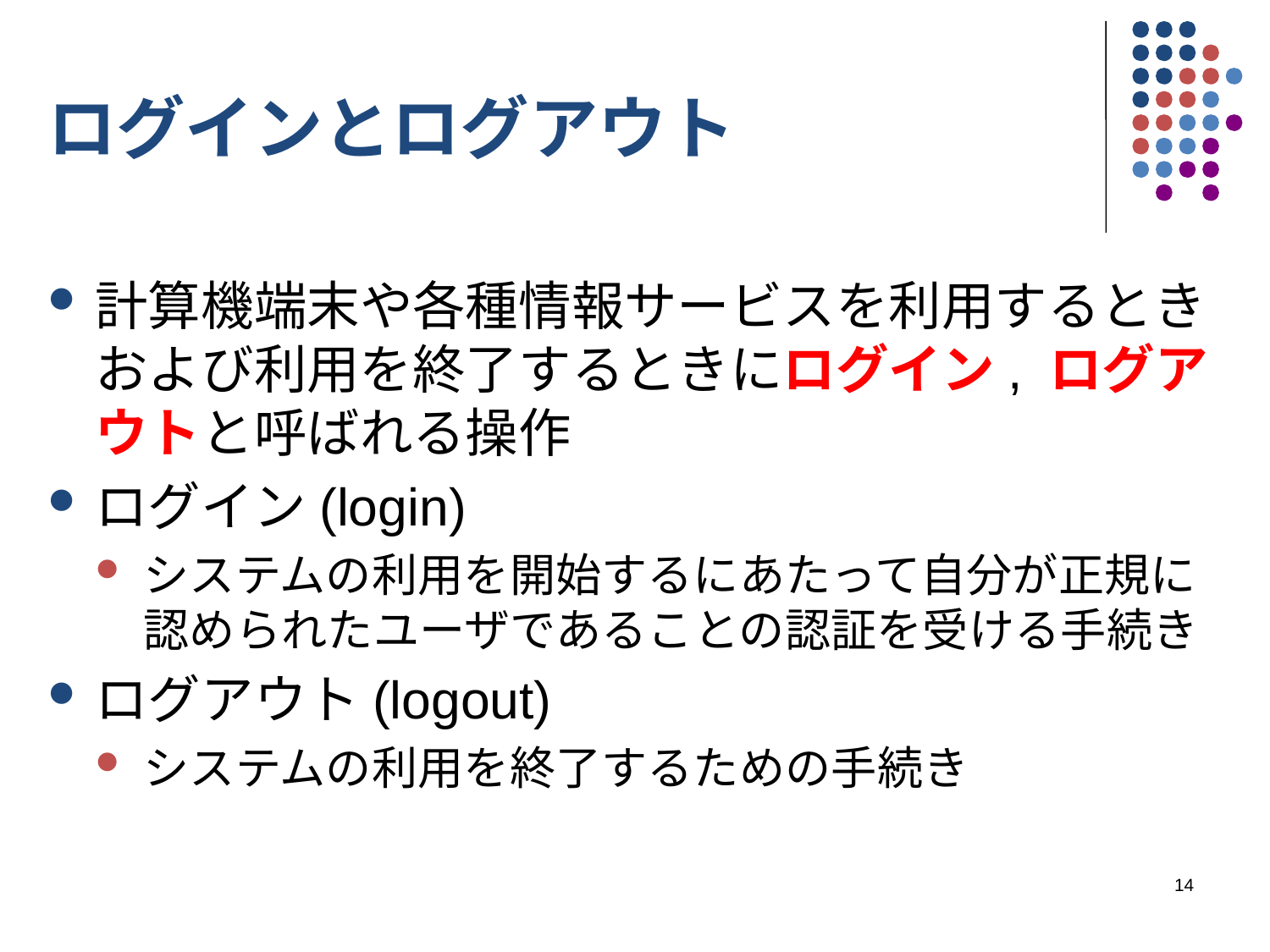

ログインとログアウト
計算機端末や各種情報サービスを利用するときおよび利用を終了するときにログイン, ログアウトと呼ばれる操作
ログイン(login)
システムの利用を開始するにあたって自分が正規に認められたユーザであることの認証を受ける手続き
ログアウト(logout)
システムの利用を終了するための手続き
14